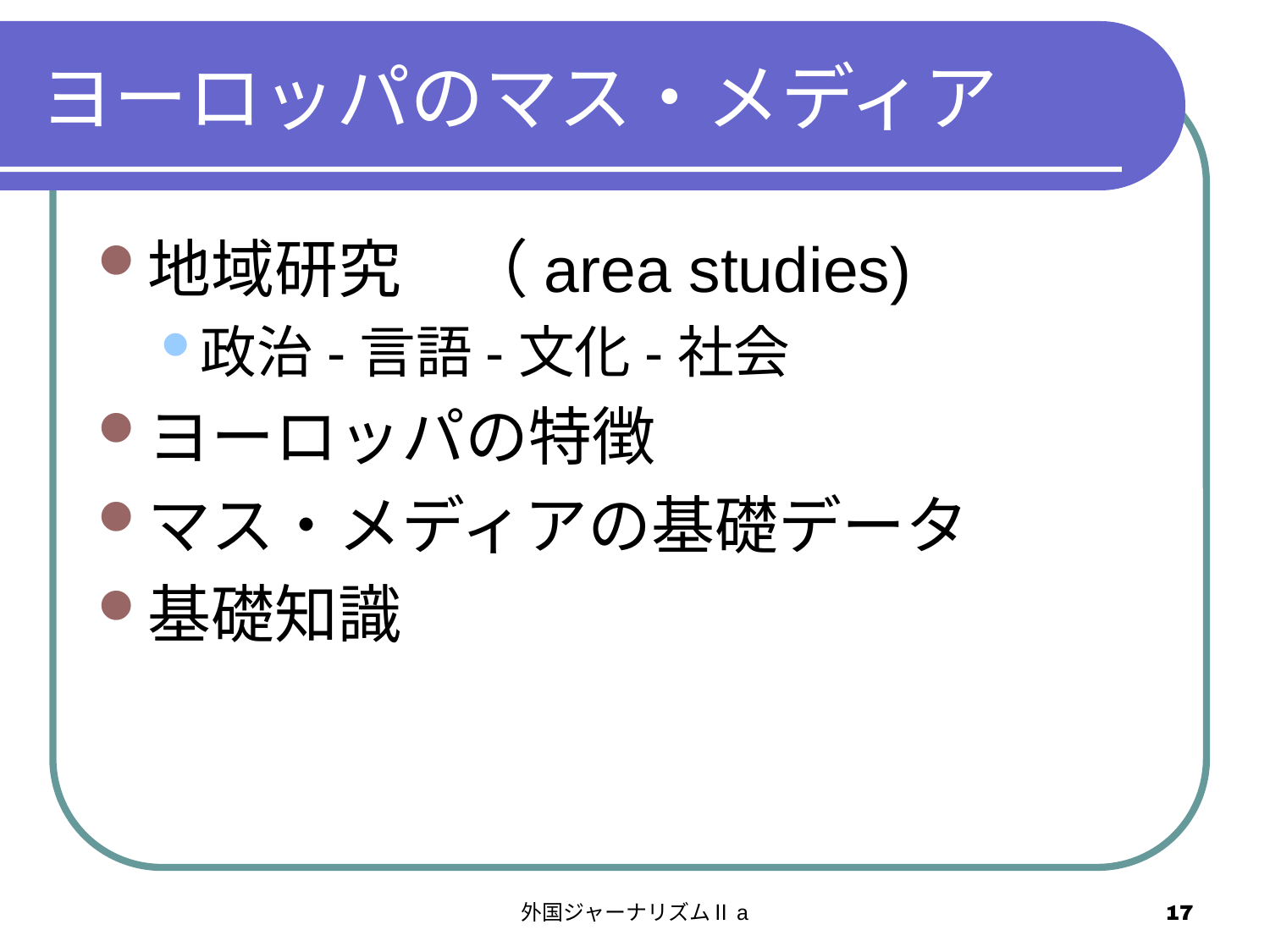

# ヨーロッパのマス・メディア
地域研究　（area studies)
政治-言語-文化-社会
ヨーロッパの特徴
マス・メディアの基礎データ
基礎知識
外国ジャーナリズムⅡa
17